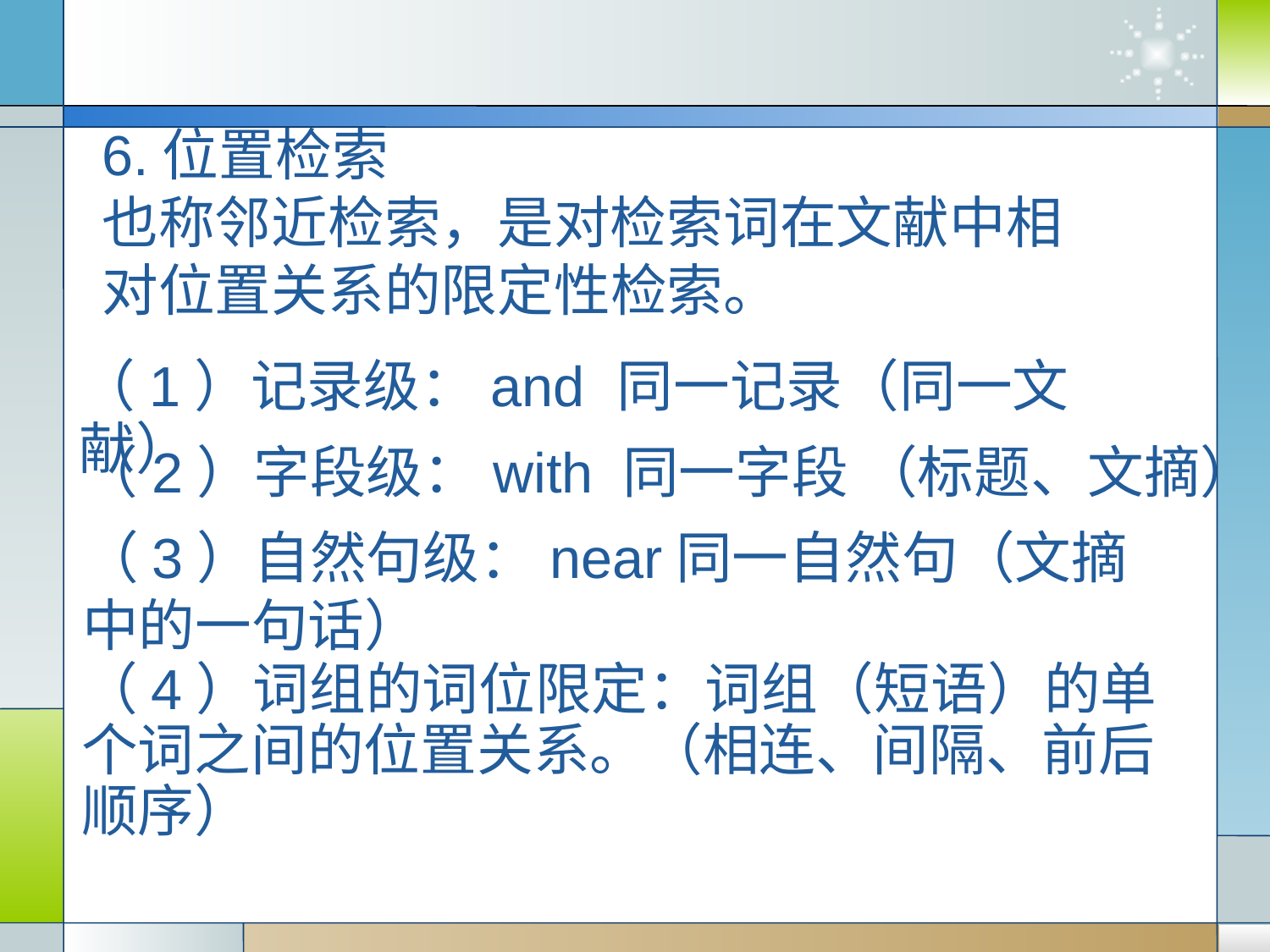

6.位置检索
也称邻近检索，是对检索词在文献中相对位置关系的限定性检索。
（1）记录级：and 同一记录（同一文献）
（2）字段级：with 同一字段 （标题、文摘）

（3）自然句级：near同一自然句（文摘中的一句话）
（4）词组的词位限定：词组（短语）的单个词之间的位置关系。（相连、间隔、前后顺序）